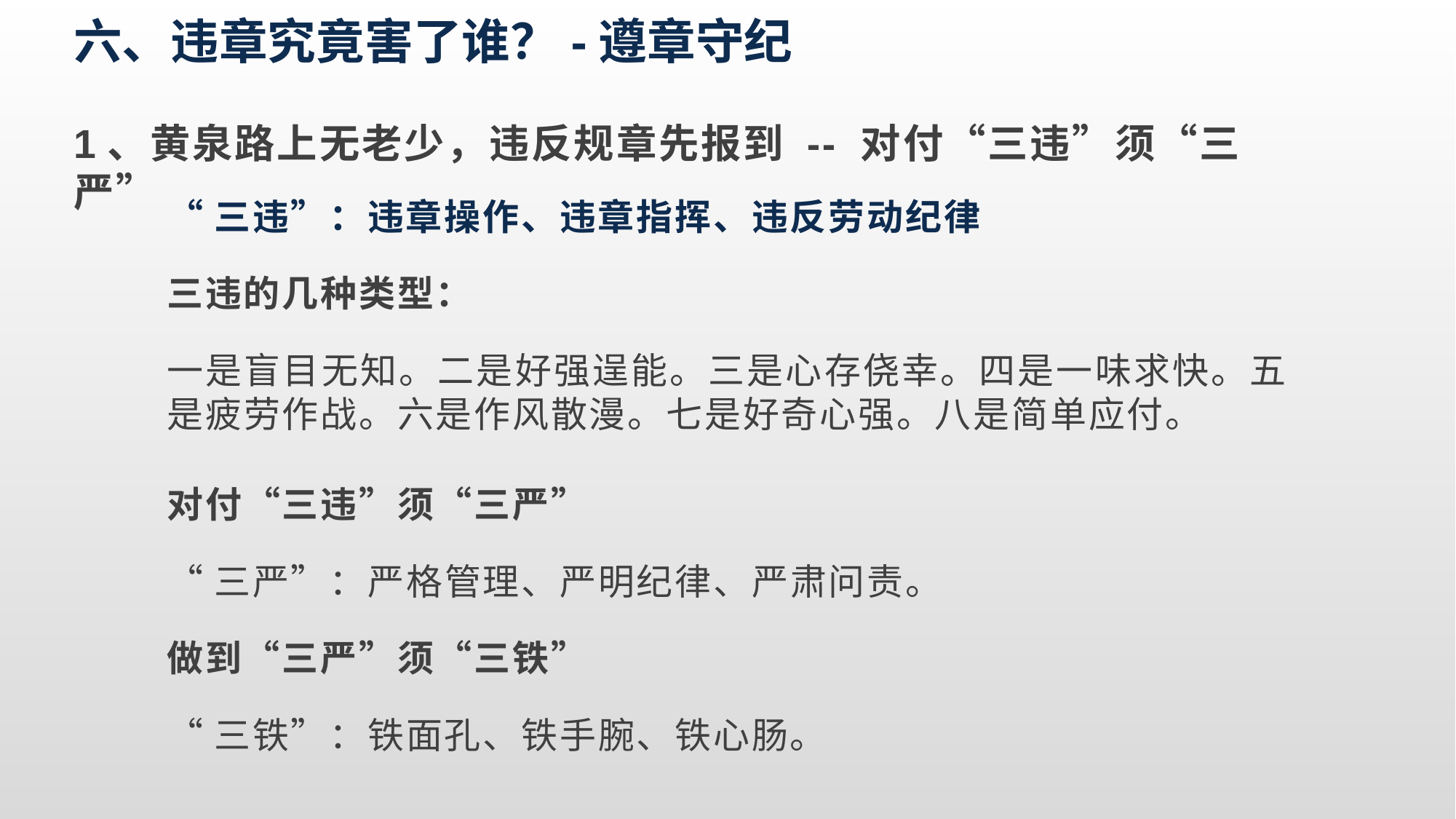

六、违章究竟害了谁？-遵章守纪
1、黄泉路上无老少，违反规章先报到 -- 对付“三违”须“三严”
“三违”：违章操作、违章指挥、违反劳动纪律
三违的几种类型：
一是盲目无知。二是好强逞能。三是心存侥幸。四是一味求快。五是疲劳作战。六是作风散漫。七是好奇心强。八是简单应付。
对付“三违”须“三严”
“三严”：严格管理、严明纪律、严肃问责。
做到“三严”须“三铁”
“三铁”：铁面孔、铁手腕、铁心肠。